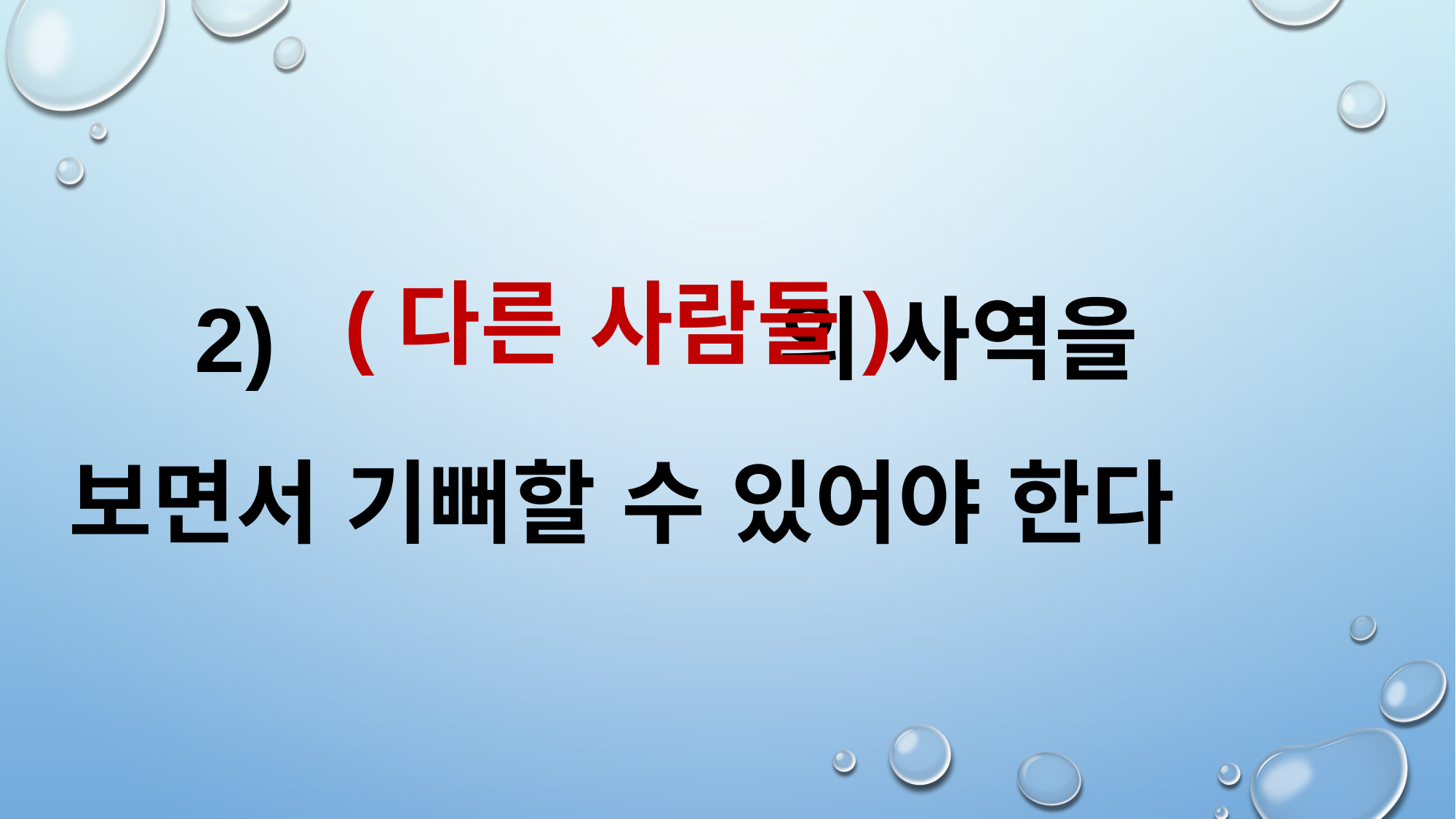

2)                   의 사역을 보면서 기뻐할 수 있어야 한다
(다른 사람들)